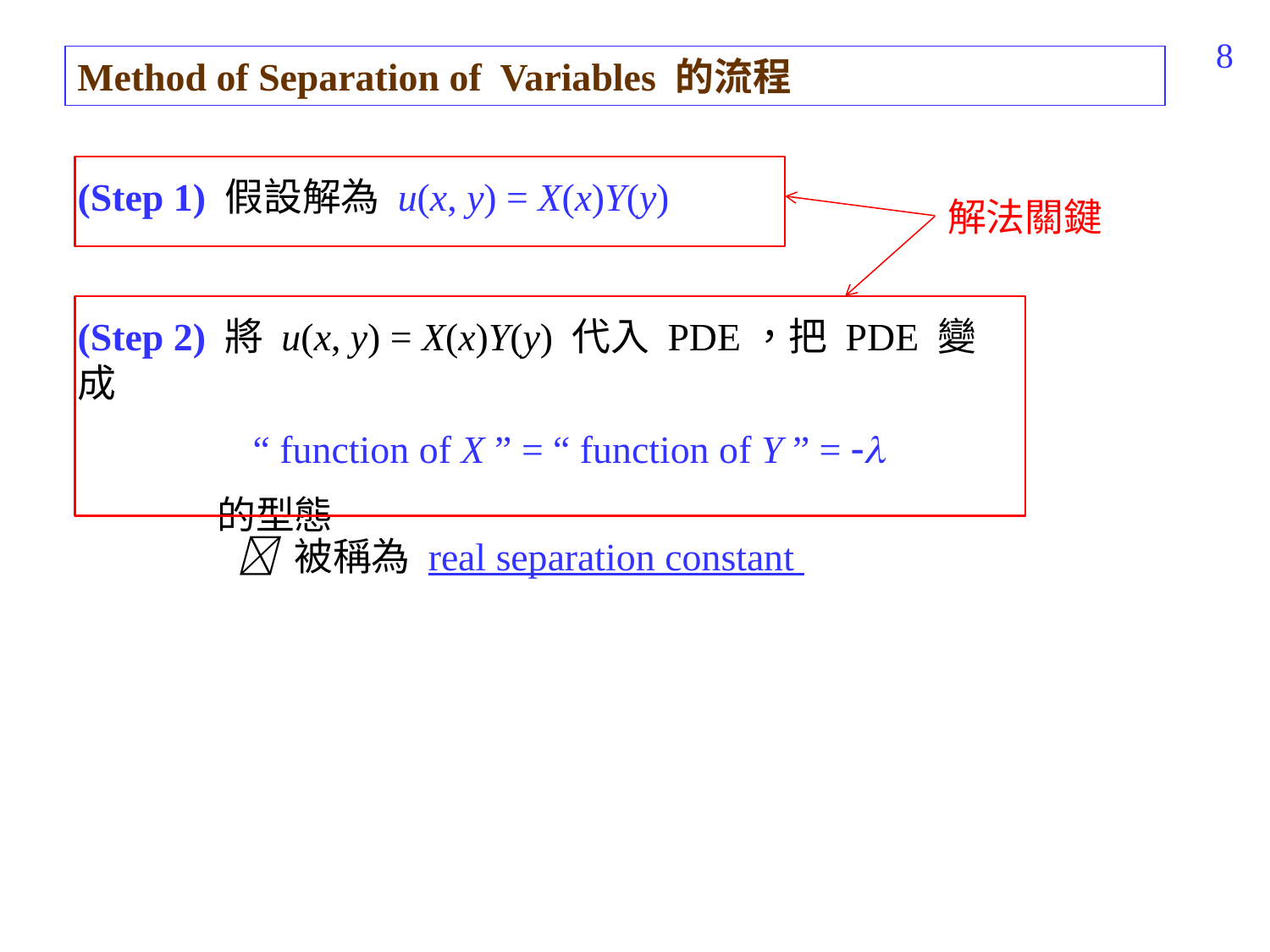

8
Method of Separation of  Variables 的流程

(Step 1) 假設解為 u(x, y) = X(x)Y(y)
解法關鍵

(Step 2) 將 u(x, y) = X(x)Y(y) 代入 PDE，把 PDE 變成
                  “ function of X ” = “ function of Y ” = −λ
               的型態
λ 被稱為 real separation constant